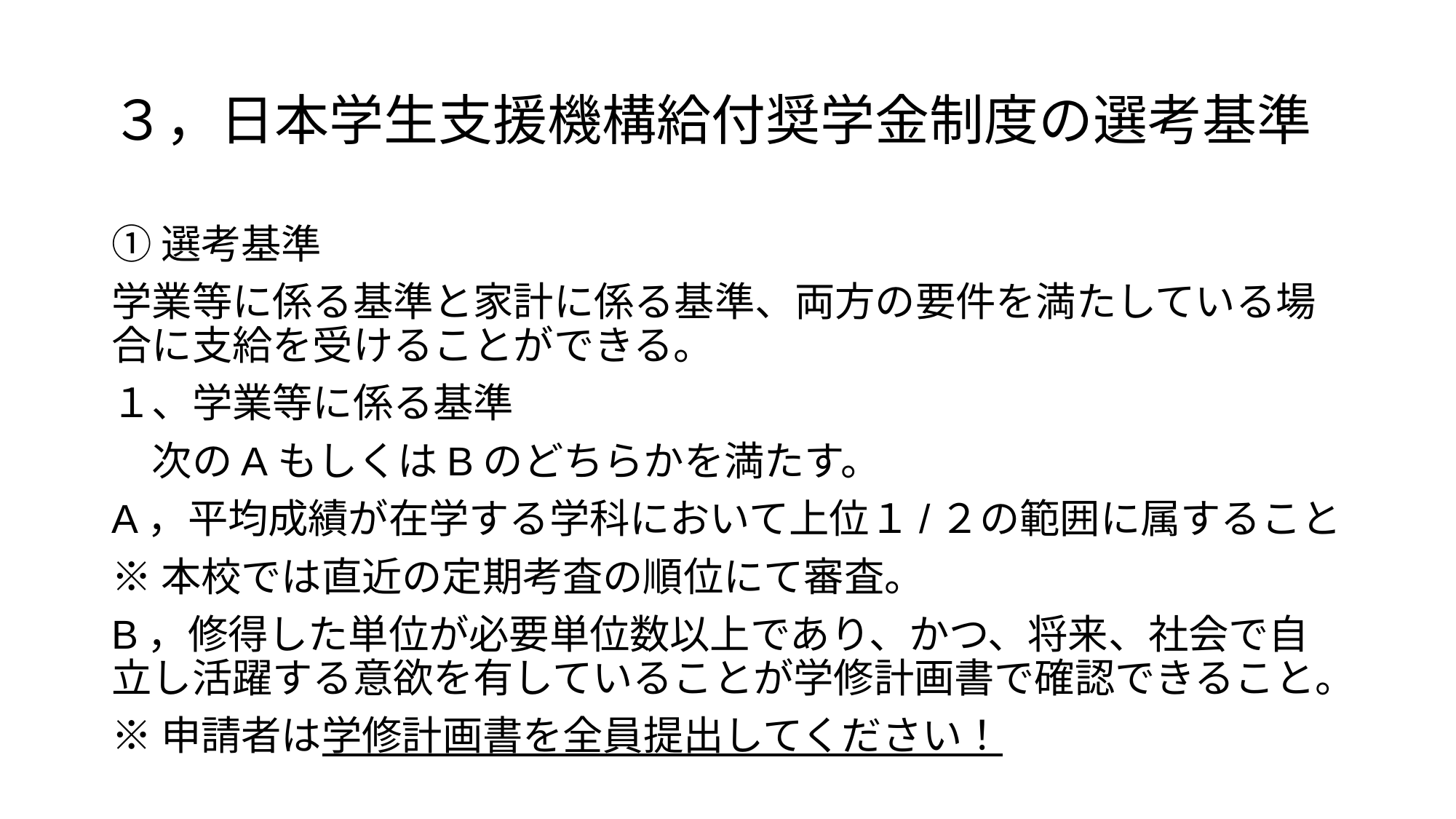

# ３，日本学生支援機構給付奨学金制度の選考基準
①選考基準
学業等に係る基準と家計に係る基準、両方の要件を満たしている場合に支給を受けることができる。
１、学業等に係る基準
　次のAもしくはBのどちらかを満たす。
A，平均成績が在学する学科において上位１/２の範囲に属すること
※本校では直近の定期考査の順位にて審査。
B，修得した単位が必要単位数以上であり、かつ、将来、社会で自立し活躍する意欲を有していることが学修計画書で確認できること。
※申請者は学修計画書を全員提出してください！